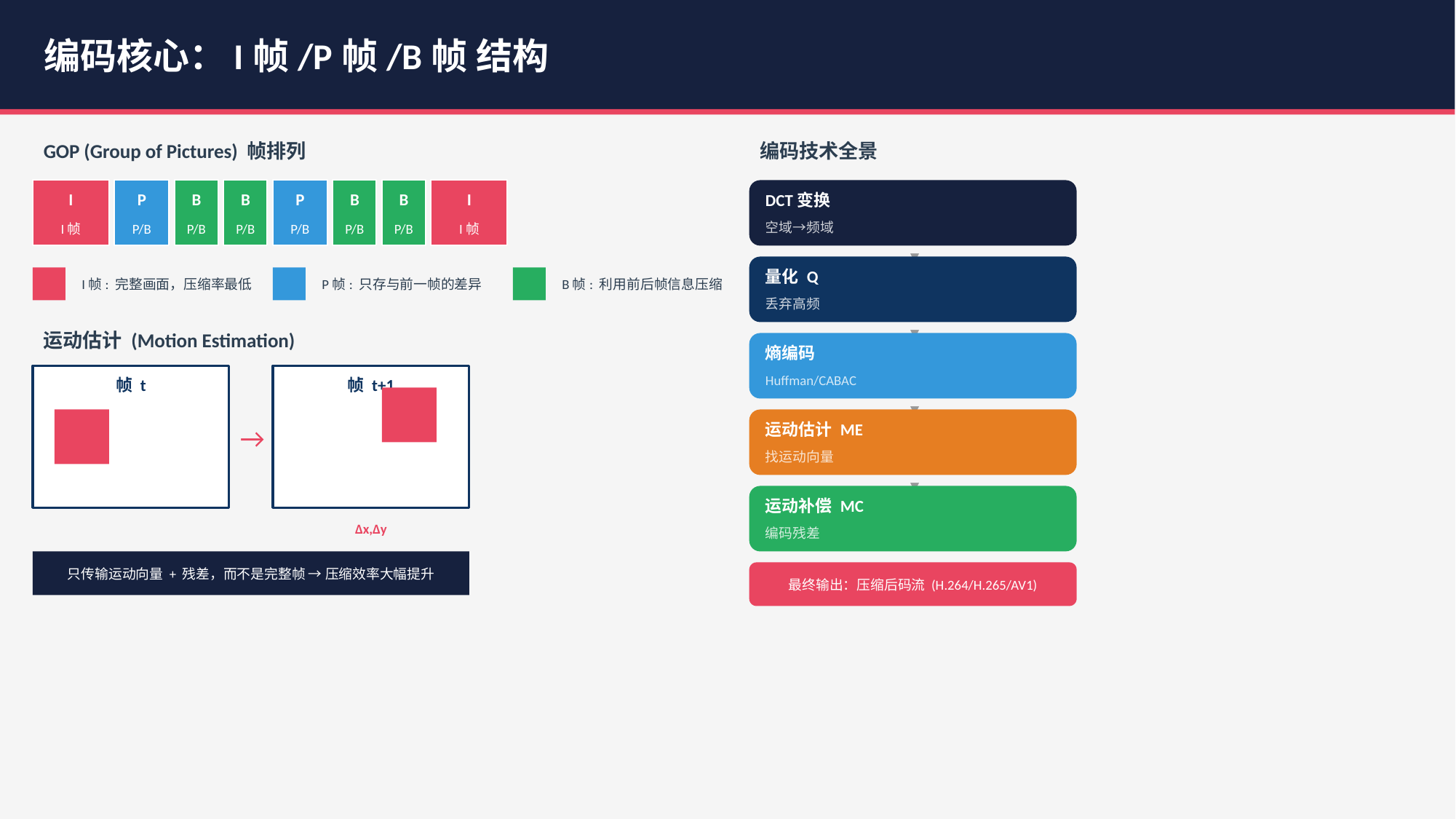

编码核心：I帧/P帧/B帧 结构

GOP (Group of Pictures) 帧排列
编码技术全景

I

P

B

B

P

B

B

I

DCT变换
I帧
P/B
P/B
P/B
P/B
P/B
P/B
I帧
空域→频域
▼

量化 Q

I帧: 完整画面，压缩率最低

P帧: 只存与前一帧的差异

B帧: 利用前后帧信息压缩
丢弃高频
运动估计 (Motion Estimation)
▼

熵编码

帧 t

帧 t+1
Huffman/CABAC

▼

运动估计 ME
→
找运动向量
▼

运动补偿 MC
Δx,Δy
编码残差

只传输运动向量 + 残差，而不是完整帧 → 压缩效率大幅提升

最终输出：压缩后码流 (H.264/H.265/AV1)